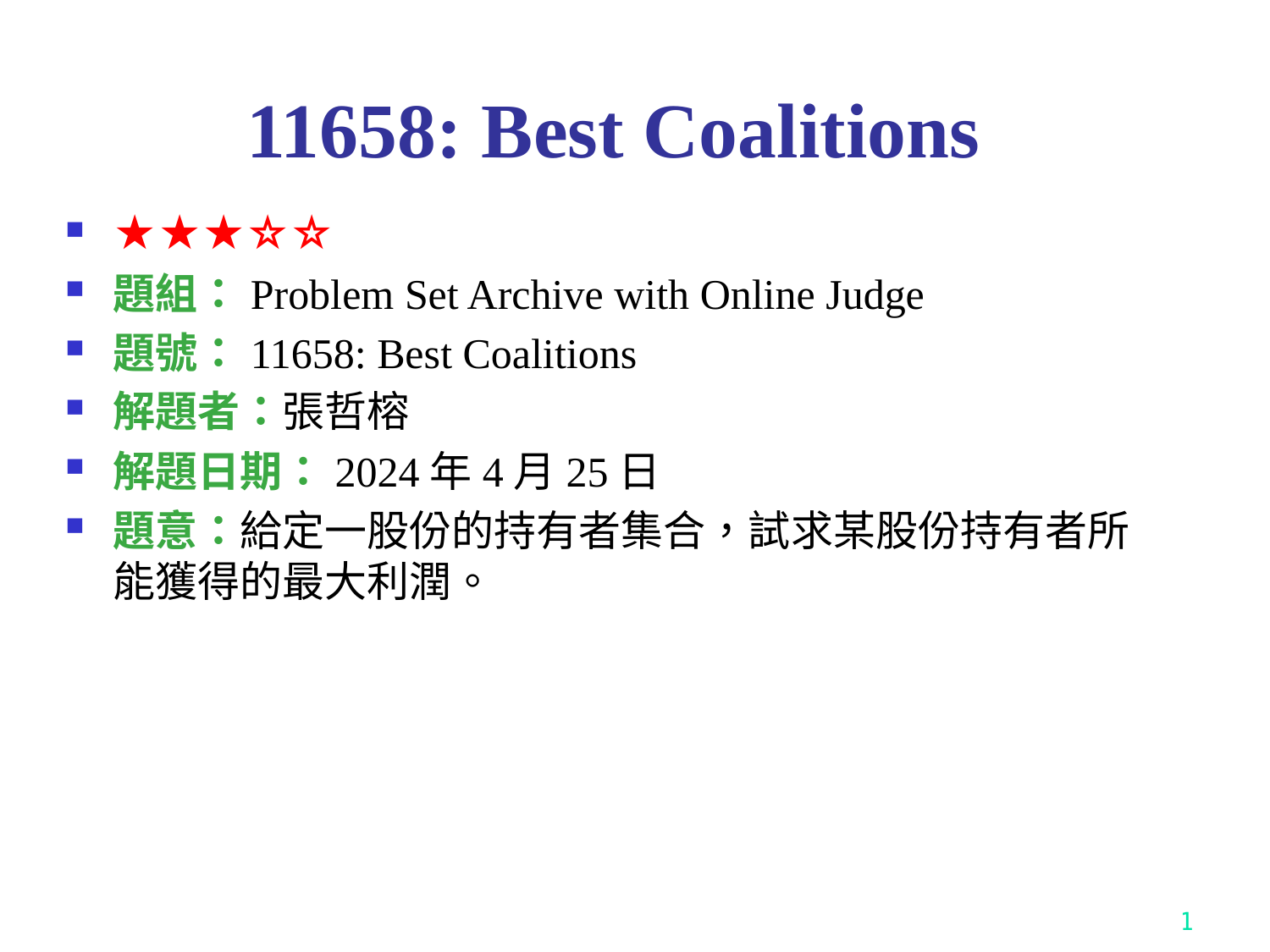

# 11658: Best Coalitions
★★★☆☆
題組：Problem Set Archive with Online Judge
題號：11658: Best Coalitions
解題者：張哲榕
解題日期：2024年4月25日
題意：給定一股份的持有者集合，試求某股份持有者所能獲得的最大利潤。
1